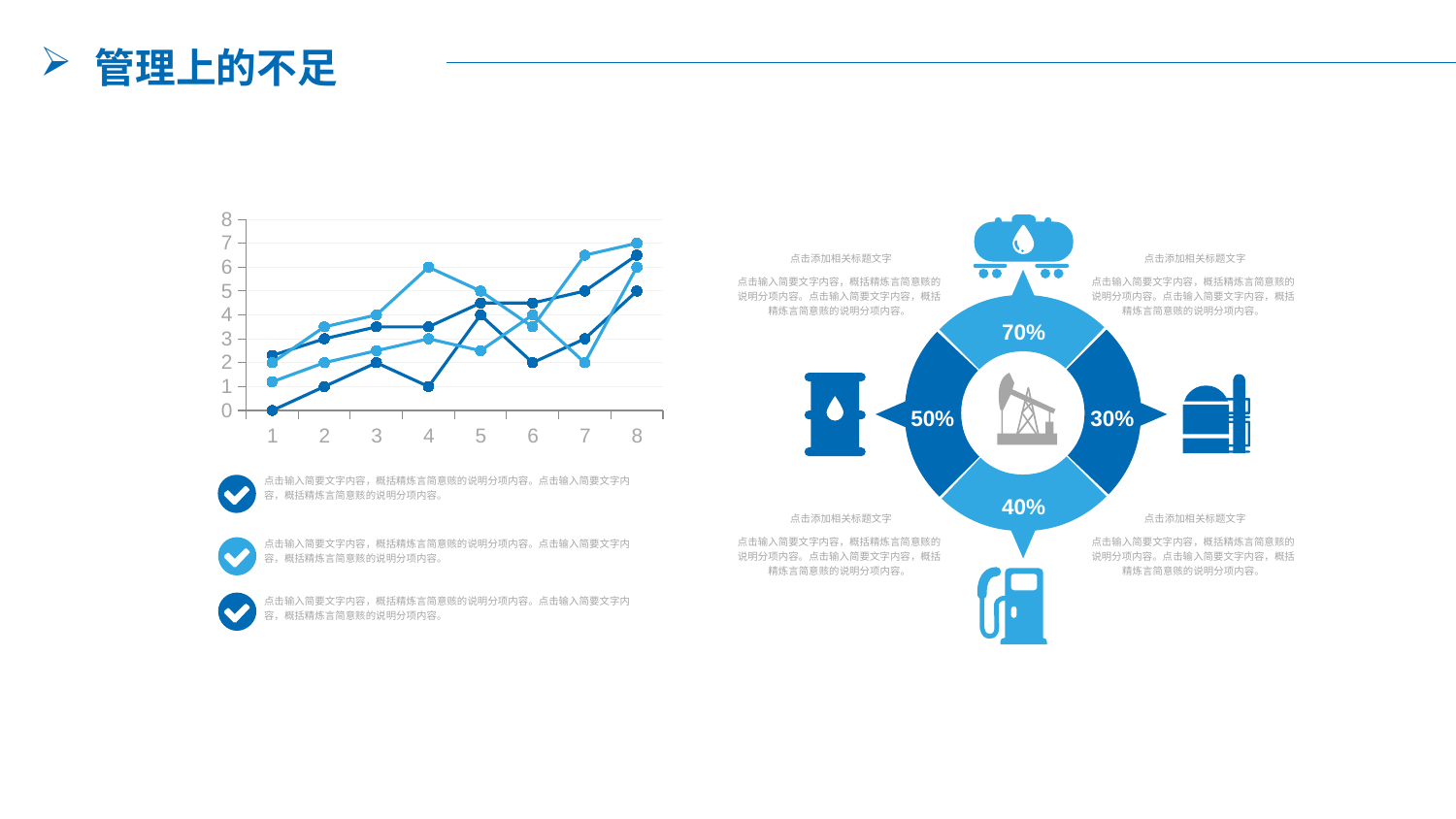

管理上的不足

### Chart

| Category |  |  |  |  |
|---|---|---|---|---|

点击添加相关标题文字
点击输入简要文字内容，概括精炼言简意赅的说明分项内容。点击输入简要文字内容，概括精炼言简意赅的说明分项内容。
点击添加相关标题文字
点击输入简要文字内容，概括精炼言简意赅的说明分项内容。点击输入简要文字内容，概括精炼言简意赅的说明分项内容。

70%

50%
30%

点击输入简要文字内容，概括精炼言简意赅的说明分项内容。点击输入简要文字内容，概括精炼言简意赅的说明分项内容。

40%
点击添加相关标题文字
点击输入简要文字内容，概括精炼言简意赅的说明分项内容。点击输入简要文字内容，概括精炼言简意赅的说明分项内容。
点击添加相关标题文字
点击输入简要文字内容，概括精炼言简意赅的说明分项内容。点击输入简要文字内容，概括精炼言简意赅的说明分项内容。
点击输入简要文字内容，概括精炼言简意赅的说明分项内容。点击输入简要文字内容，概括精炼言简意赅的说明分项内容。

点击输入简要文字内容，概括精炼言简意赅的说明分项内容。点击输入简要文字内容，概括精炼言简意赅的说明分项内容。